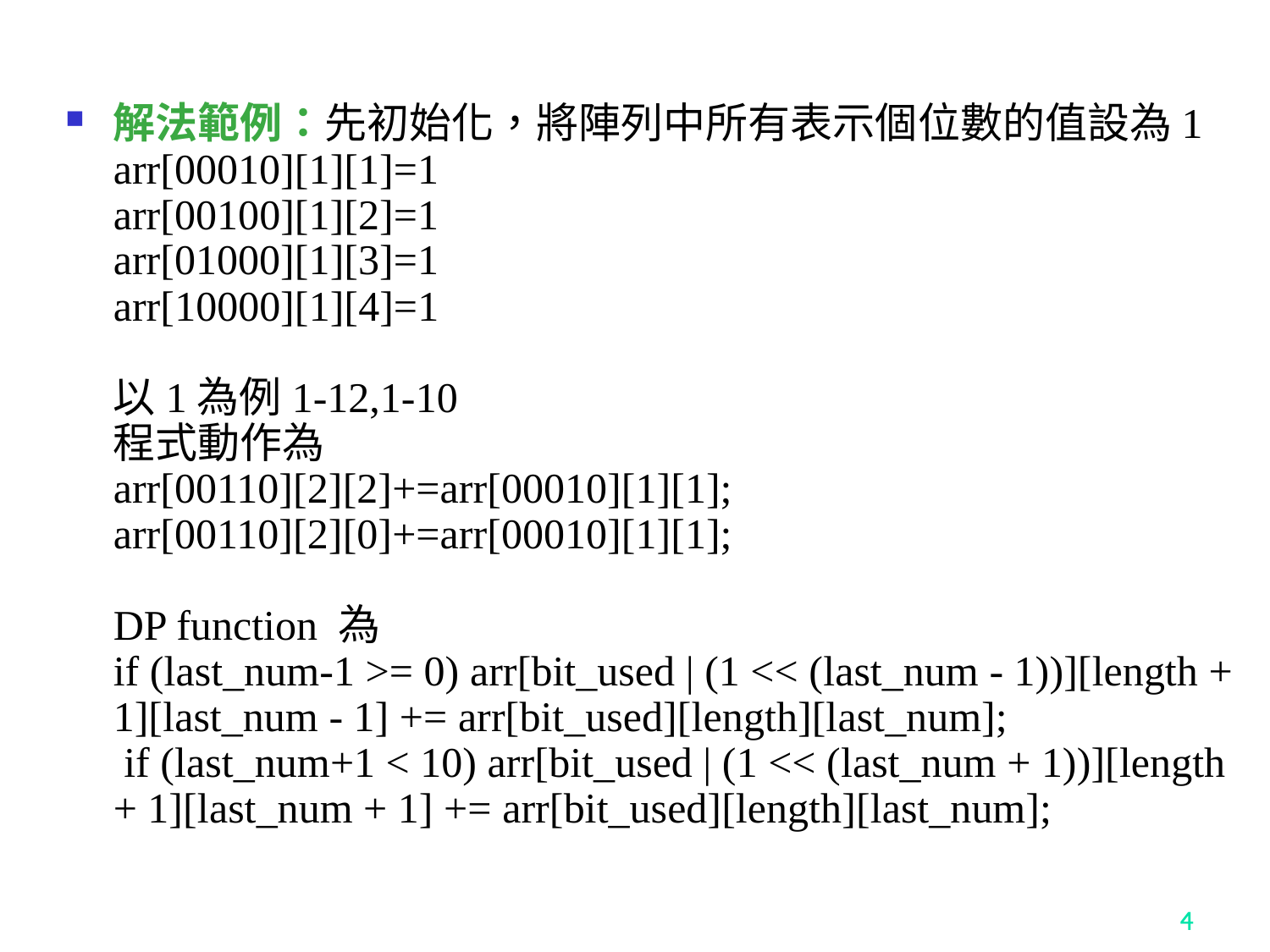

解法範例：先初始化，將陣列中所有表示個位數的值設為1
arr[00010][1][1]=1
arr[00100][1][2]=1
arr[01000][1][3]=1
arr[10000][1][4]=1
以1為例1-12,1-10
程式動作為
arr[00110][2][2]+=arr[00010][1][1];
arr[00110][2][0]+=arr[00010][1][1];
DP function 為
if (last_num-1 >= 0) arr[bit_used | (1 << (last_num - 1))][length + 1][last_num - 1] += arr[bit_used][length][last_num];
 if (last_num+1 < 10) arr[bit_used | (1 << (last_num + 1))][length + 1][last_num + 1] += arr[bit_used][length][last_num];
4